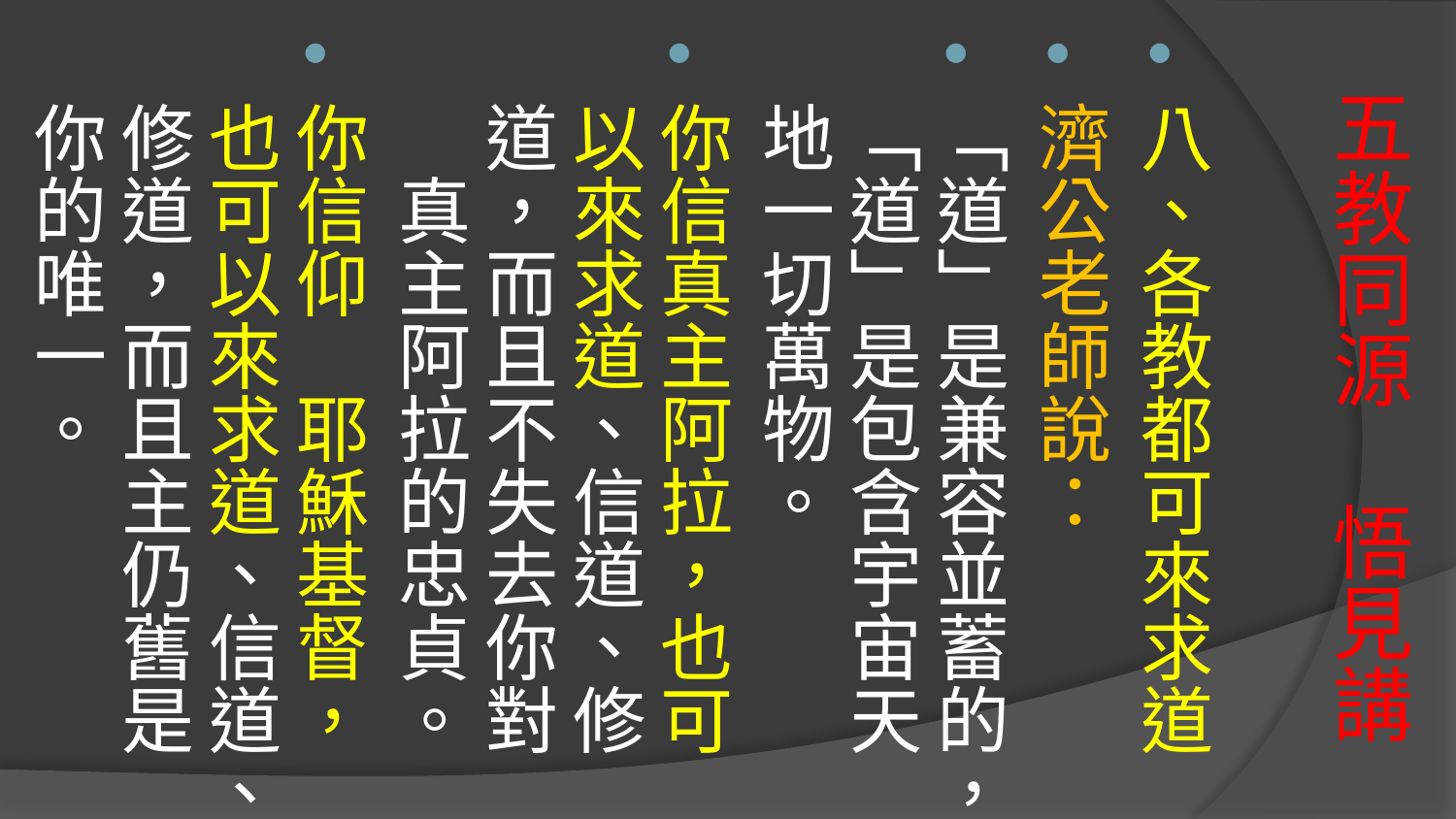

八、各教都可來求道
濟公老師說：
「道」是兼容並蓄的，「道」是包含宇宙天地一切萬物。
你信真主阿拉，也可以來求道、信道、修道，而且不失去你對　真主阿拉的忠貞。
你信仰　耶穌基督，也可以來求道、信道、修道，而且主仍舊是你的唯一。
# 五教同源     悟見講